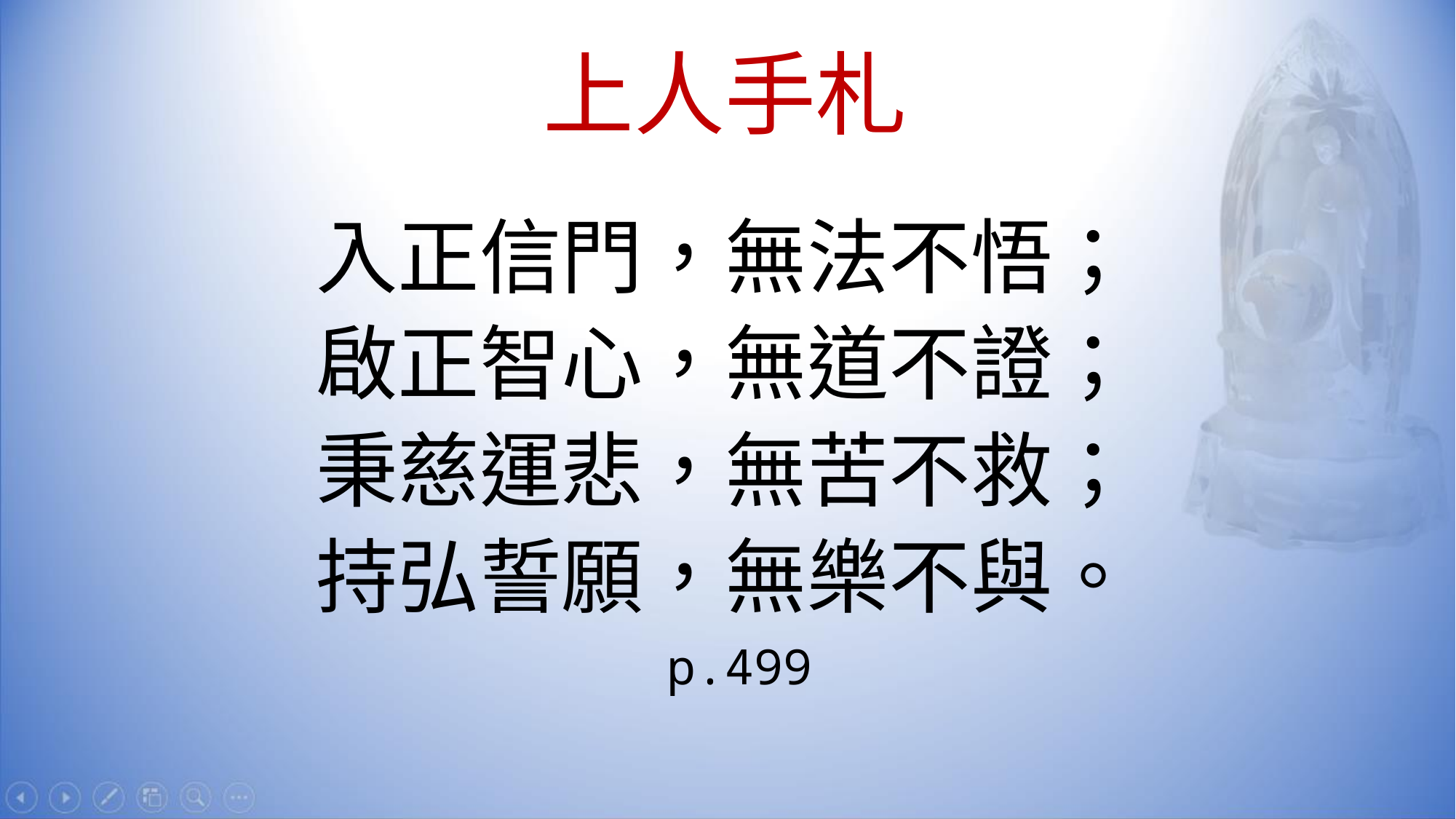

# 上人手札
入正信門，無法不悟；
啟正智心，無道不證；
秉慈運悲，無苦不救；
持弘誓願，無樂不與。
 p.499